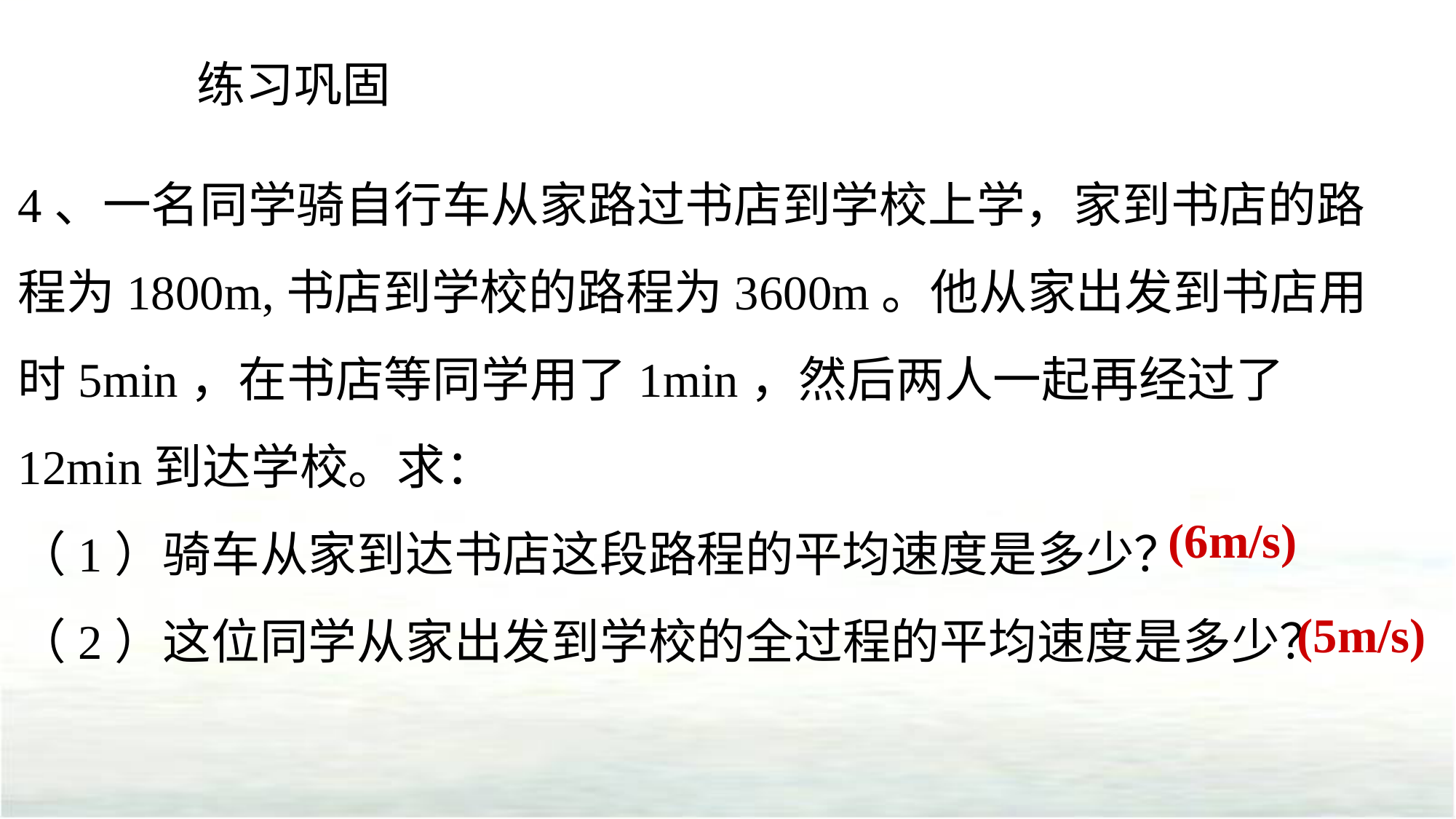

练习巩固
4、一名同学骑自行车从家路过书店到学校上学，家到书店的路程为1800m,书店到学校的路程为3600m。他从家出发到书店用时5min，在书店等同学用了1min，然后两人一起再经过了12min到达学校。求：
（1）骑车从家到达书店这段路程的平均速度是多少？
（2）这位同学从家出发到学校的全过程的平均速度是多少？
(6m/s)
(5m/s)